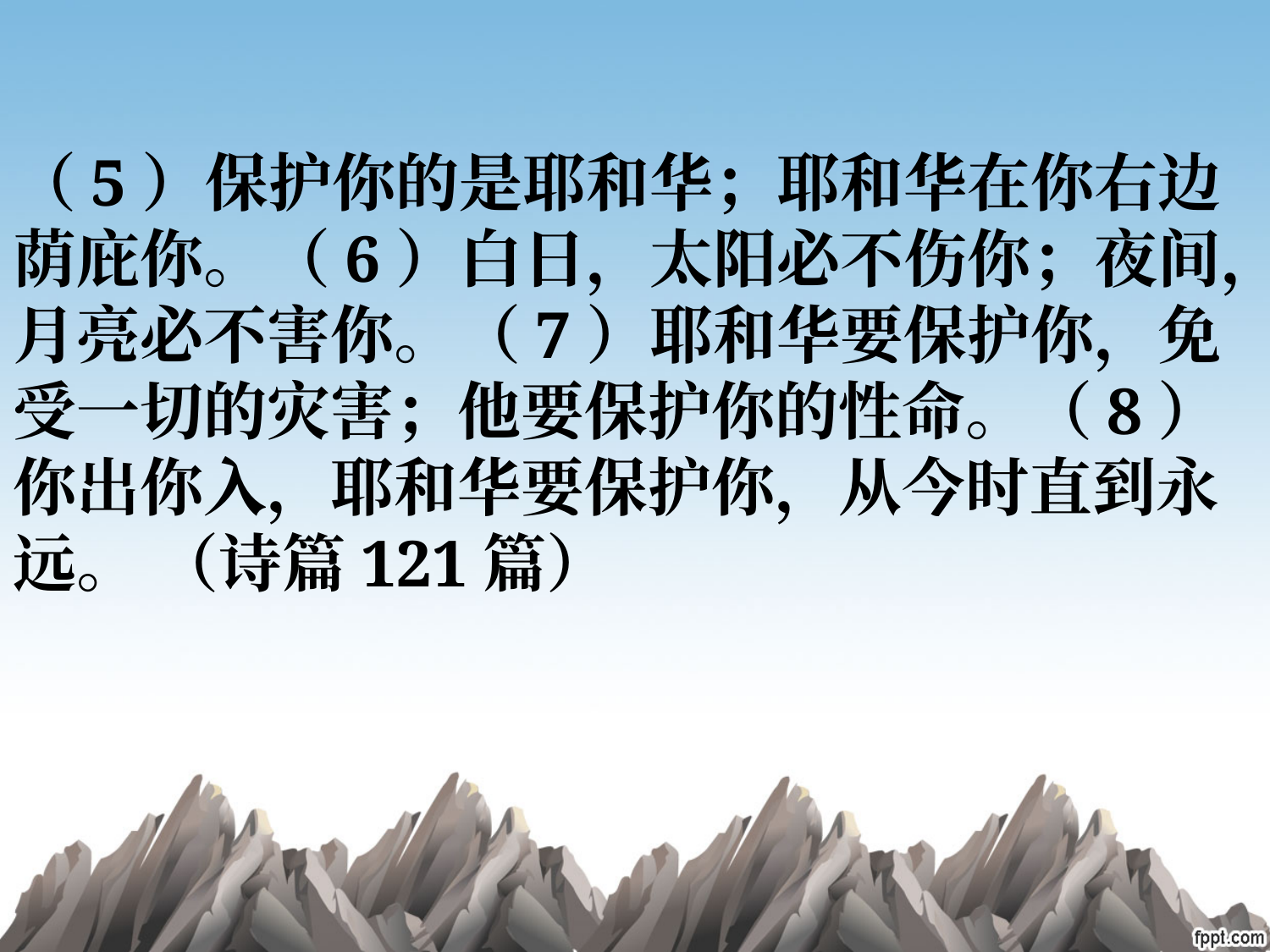

（5）保护你的是耶和华；耶和华在你右边荫庇你。（6）白日，太阳必不伤你；夜间，月亮必不害你。（7）耶和华要保护你，免受一切的灾害；他要保护你的性命。（8）你出你入，耶和华要保护你，从今时直到永远。 （诗篇121篇）